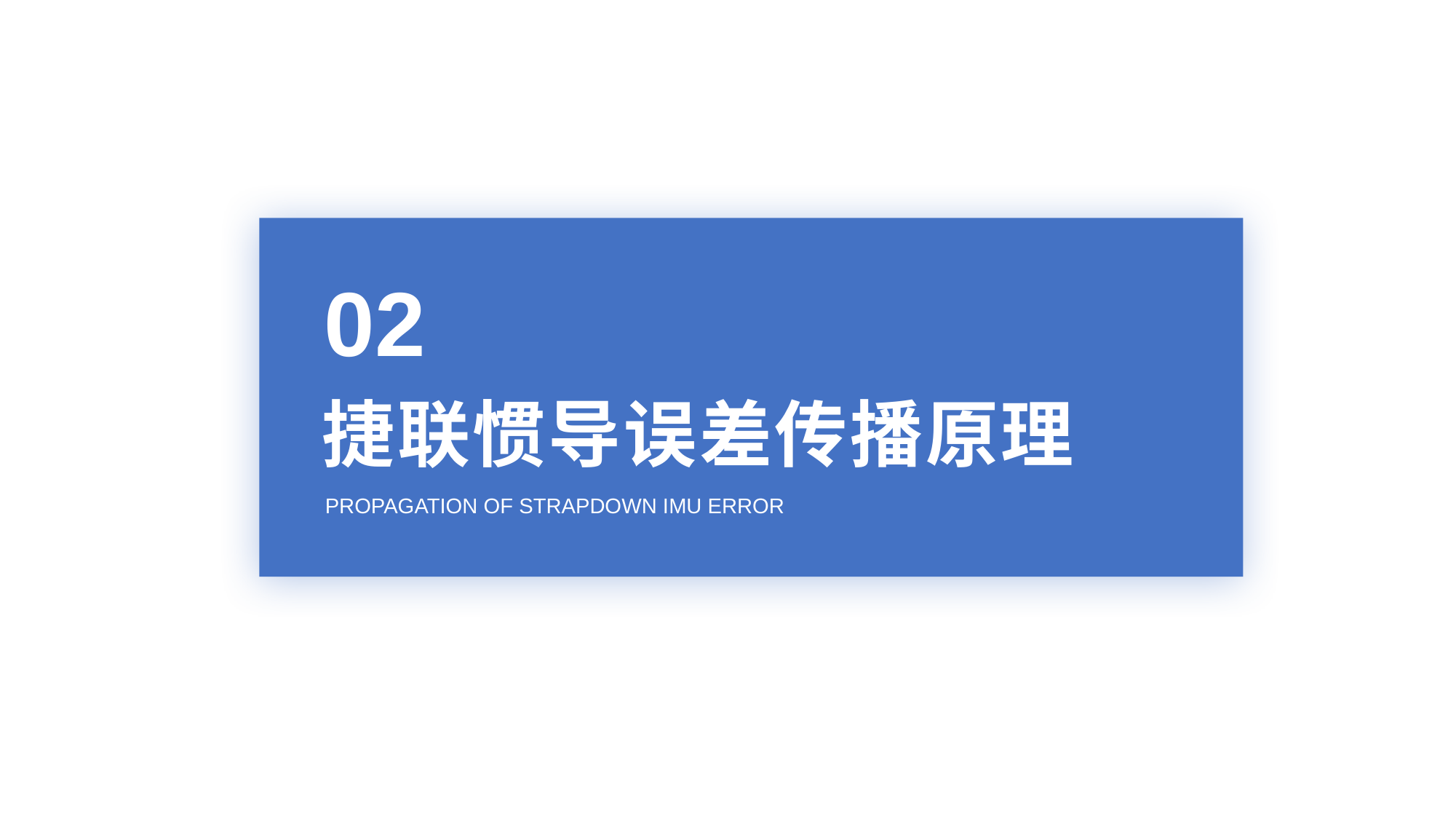

02
捷联惯导误差传播原理
PROPAGATION OF STRAPDOWN IMU ERROR